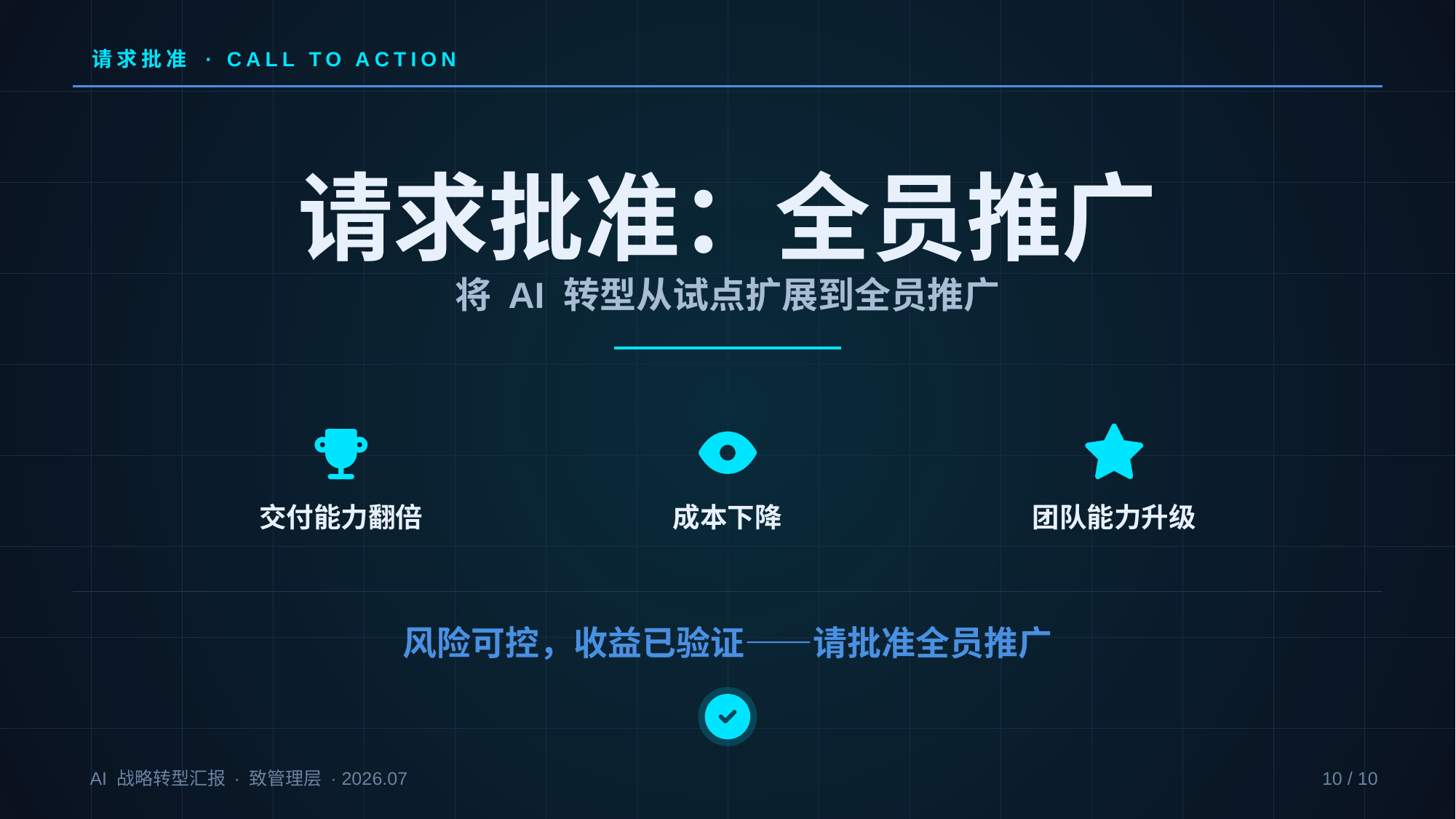

请求批准 · CALL TO ACTION

请求批准：全员推广
将 AI 转型从试点扩展到全员推广

交付能力翻倍
成本下降
团队能力升级

风险可控，收益已验证——请批准全员推广

AI 战略转型汇报 · 致管理层 · 2026.07
10 / 10